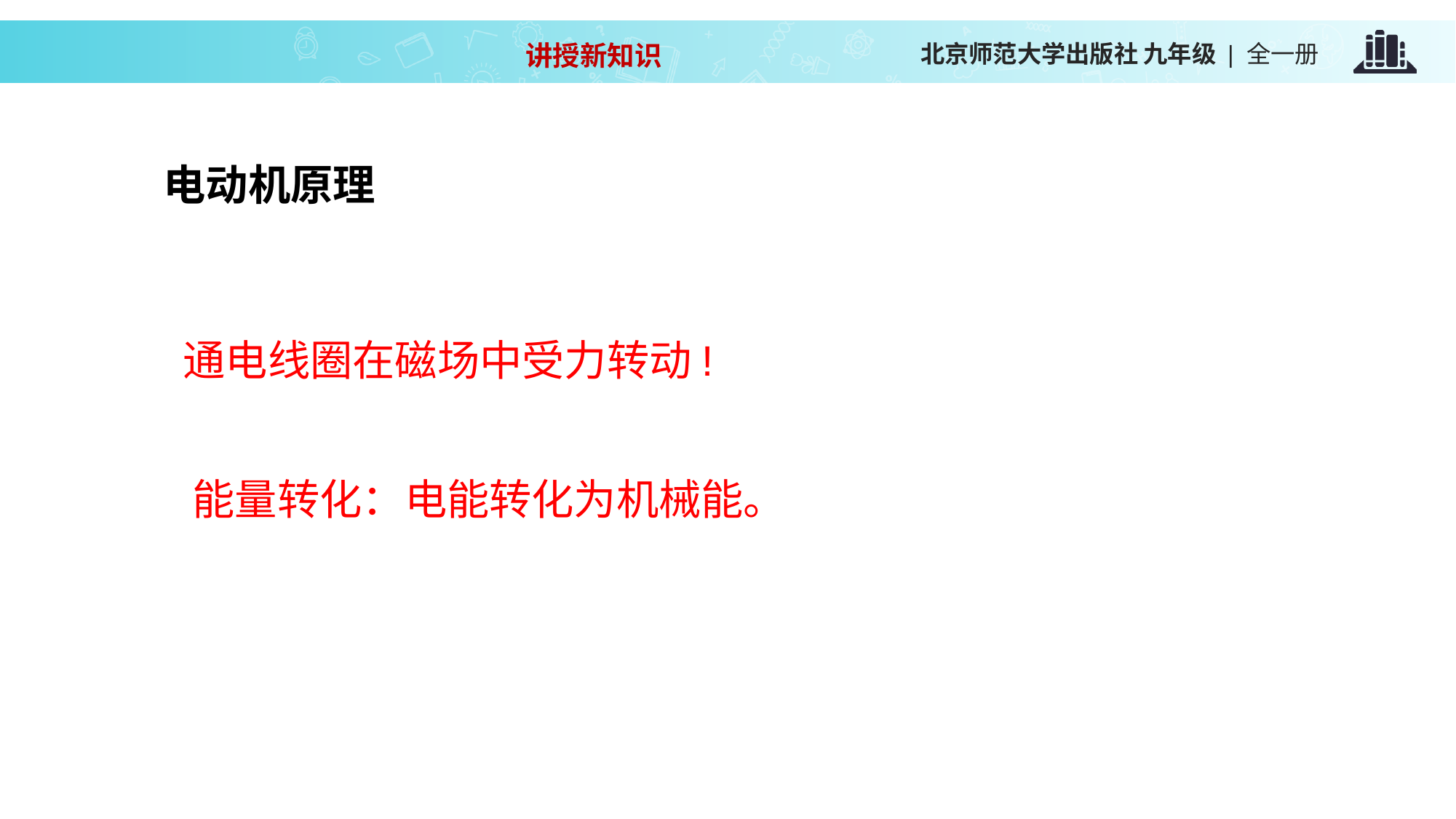

讲授新知识
电动机原理
通电线圈在磁场中受力转动!
能量转化：电能转化为机械能。